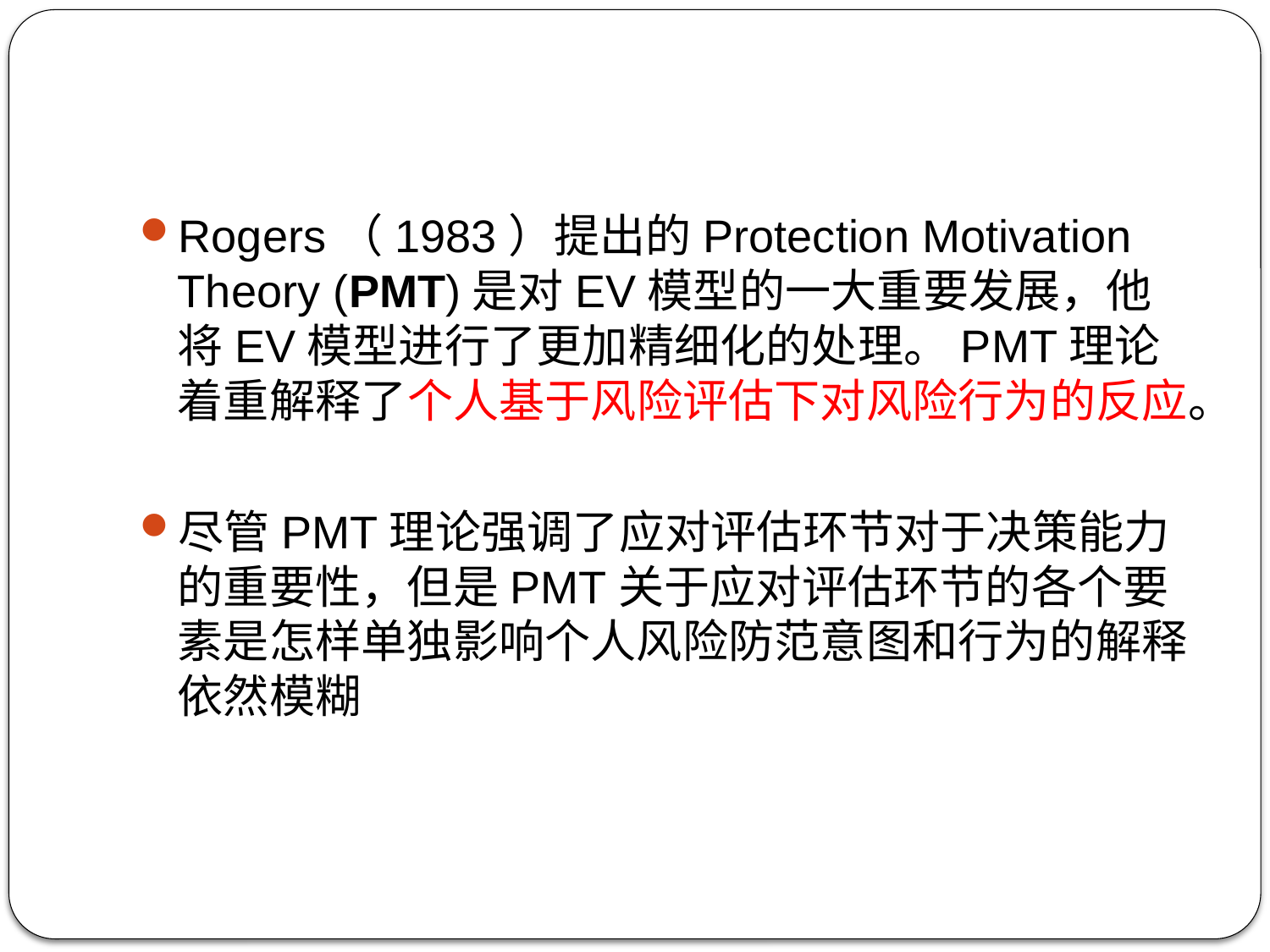

#
Rogers（1983）提出的Protection Motivation Theory (PMT)是对EV模型的一大重要发展，他将EV模型进行了更加精细化的处理。PMT理论着重解释了个人基于风险评估下对风险行为的反应。

尽管PMT理论强调了应对评估环节对于决策能力的重要性，但是PMT关于应对评估环节的各个要素是怎样单独影响个人风险防范意图和行为的解释依然模糊